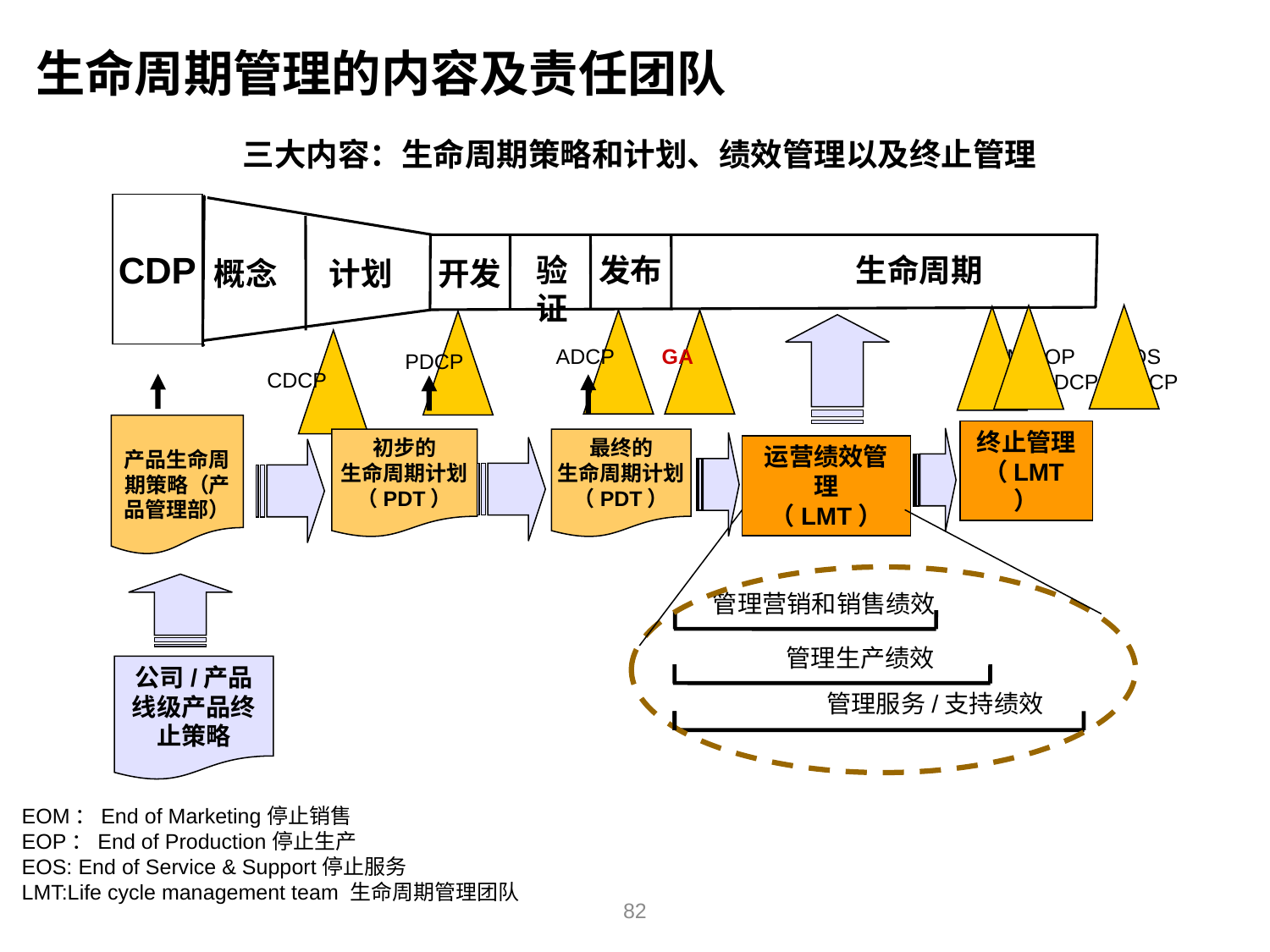

生命周期管理的内容及责任团队
三大内容：生命周期策略和计划、绩效管理以及终止管理
CDP

验证
发布
生命周期
概念
计划
开发

ADCP        GA                                                EOM EOP       EOS
 			             DCP  DCP      DCP
PDCP
CDCP

产品生命周期策略（产品管理部）

初步的
生命周期计划（PDT）
最终的
生命周期计划
（PDT）

终止管理
（LMT）
运营绩效管理
（LMT）

管理营销和销售绩效

管理生产绩效
公司/产品线级产品终止策略

管理服务/支持绩效

EOM：End of Marketing停止销售
EOP：End of Production停止生产
EOS: End of Service & Support停止服务
LMT:Life cycle management team 生命周期管理团队
82